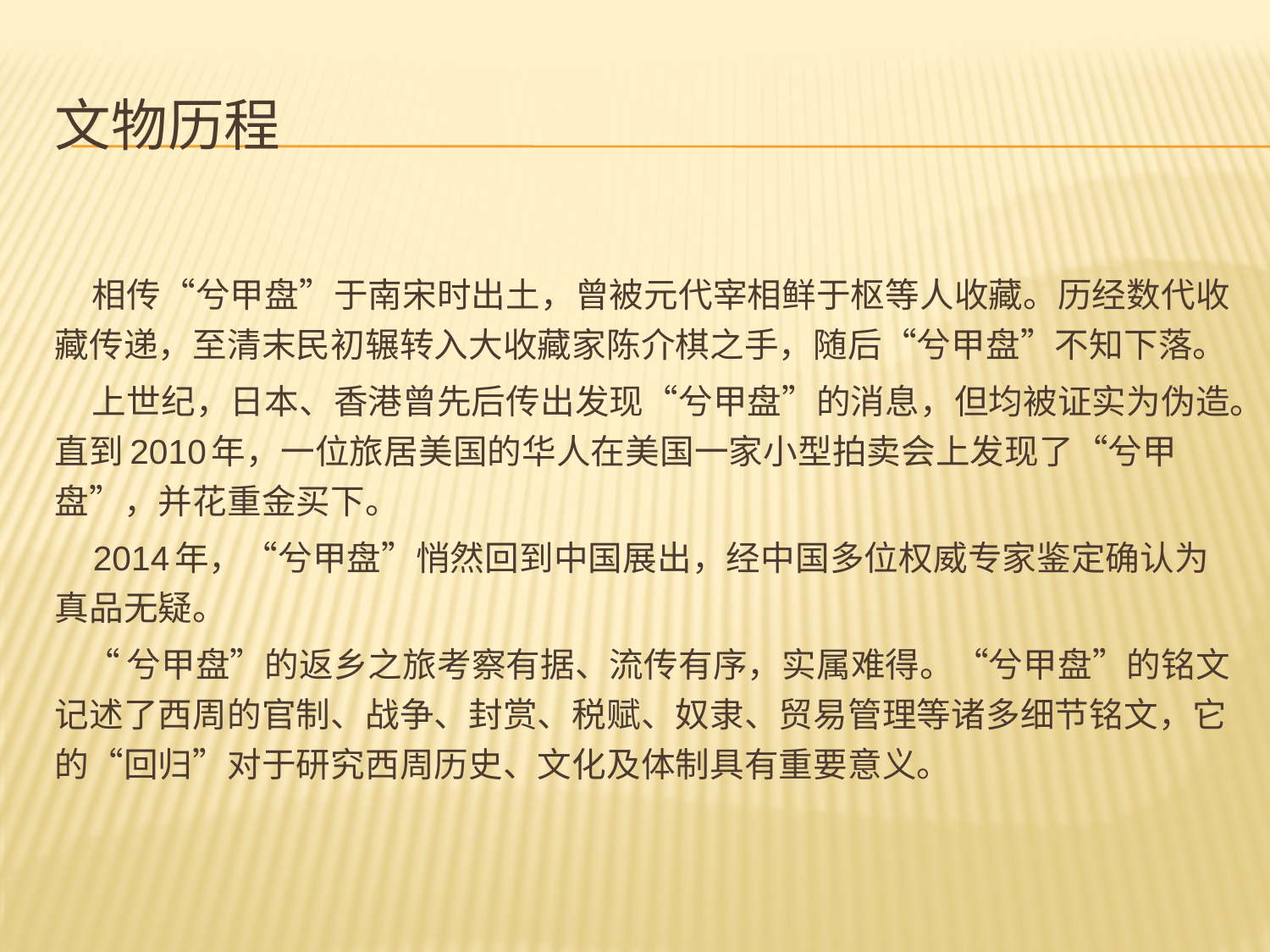

# 文物历程

    相传“兮甲盘”于南宋时出土，曾被元代宰相鲜于枢等人收藏。历经数代收藏传递，至清末民初辗转入大收藏家陈介棋之手，随后“兮甲盘”不知下落。
    上世纪，日本、香港曾先后传出发现“兮甲盘”的消息，但均被证实为伪造。直到2010年，一位旅居美国的华人在美国一家小型拍卖会上发现了“兮甲盘”，并花重金买下。
    2014年，“兮甲盘”悄然回到中国展出，经中国多位权威专家鉴定确认为真品无疑。
    “兮甲盘”的返乡之旅考察有据、流传有序，实属难得。“兮甲盘”的铭文记述了西周的官制、战争、封赏、税赋、奴隶、贸易管理等诸多细节铭文，它的“回归”对于研究西周历史、文化及体制具有重要意义。